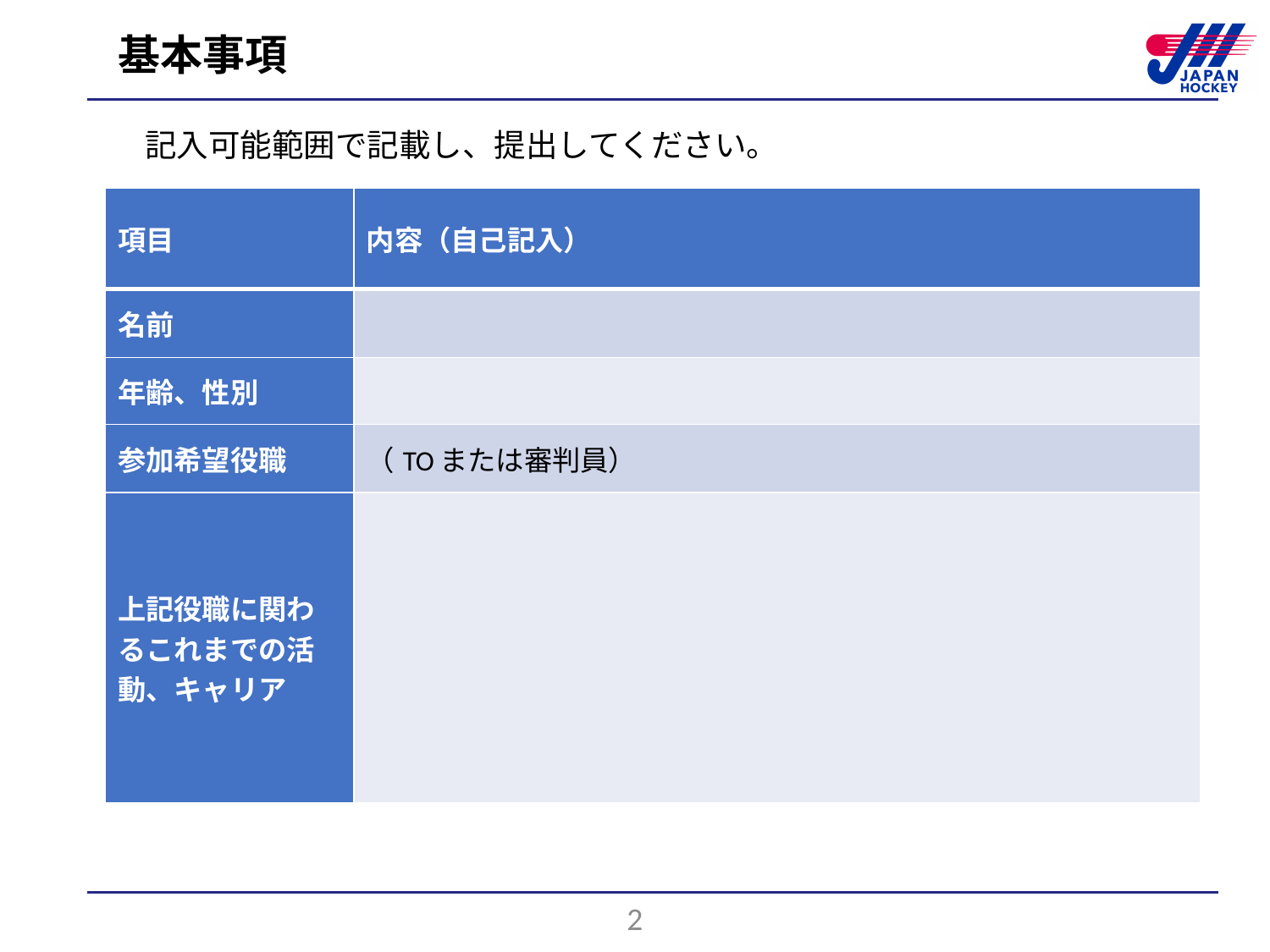

# 基本事項
記入可能範囲で記載し、提出してください。
| 項目 | 内容（自己記入） |
| --- | --- |
| 名前 |  |
| 年齢、性別 |  |
| 参加希望役職 | （TOまたは審判員） |
| 上記役職に関わるこれまでの活動、キャリア |  |
2